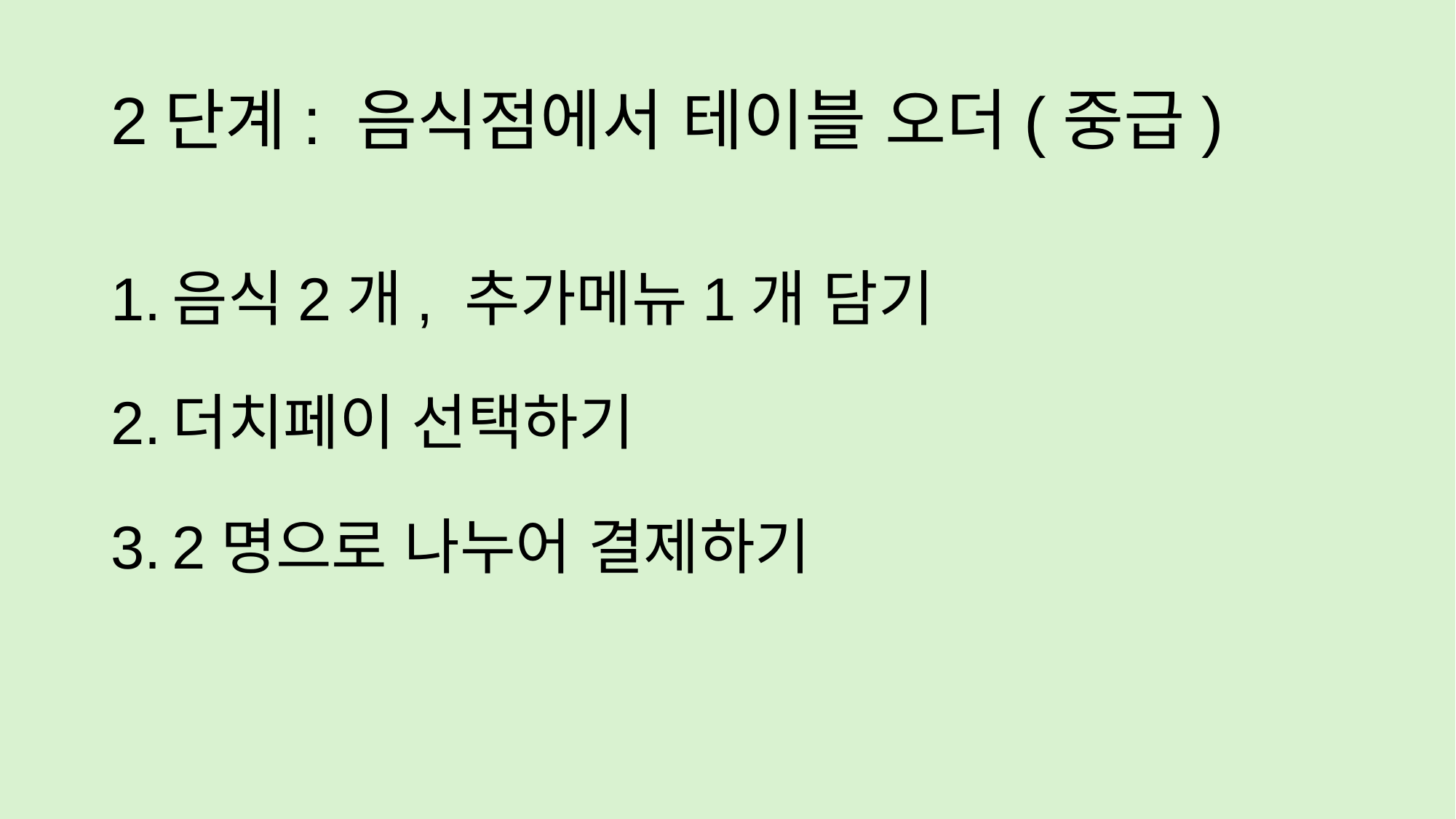

# 2단계: 음식점에서 테이블 오더(중급)
음식2개, 추가메뉴1개 담기
더치페이 선택하기
2명으로 나누어 결제하기